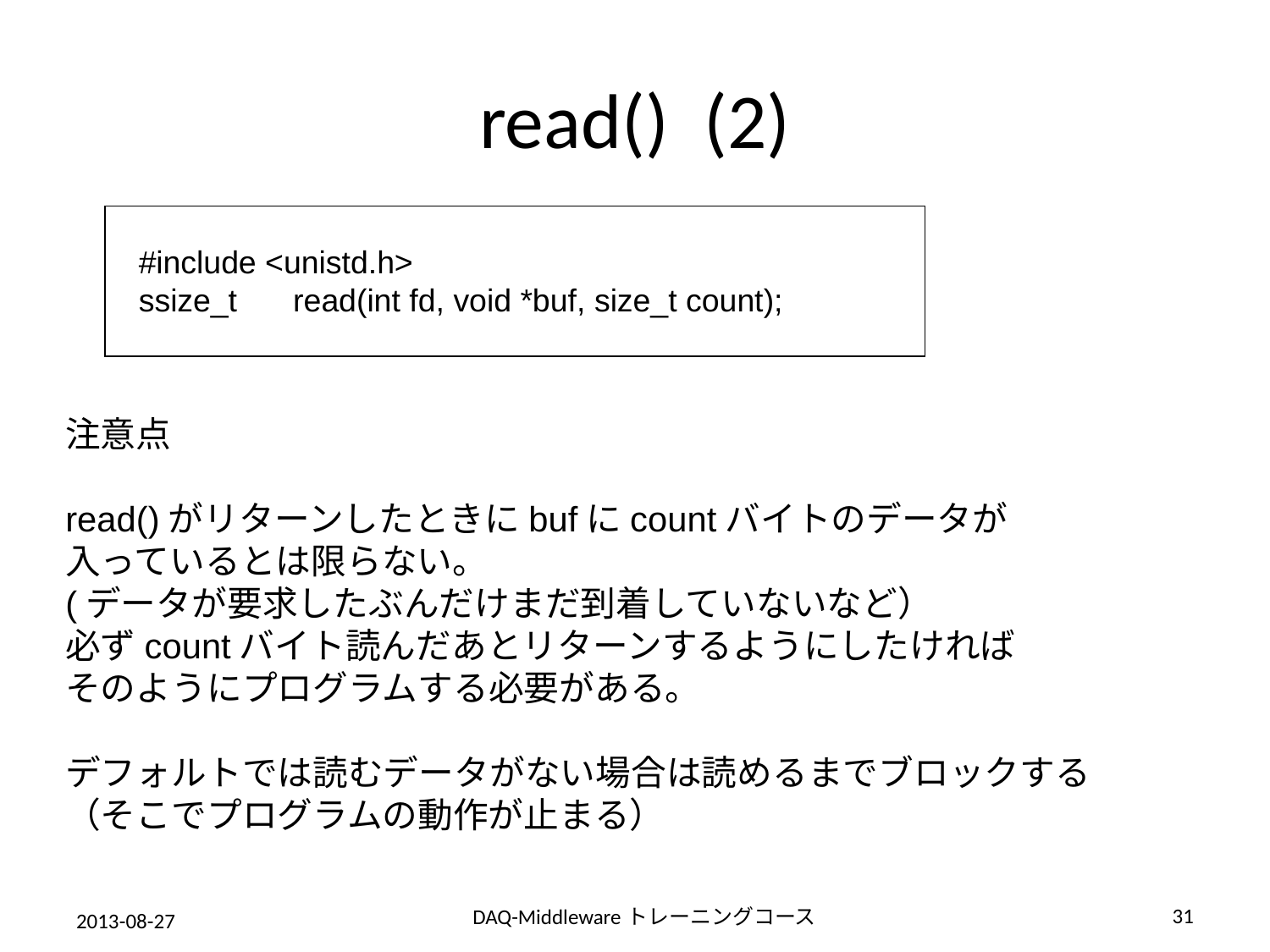

# read()  (2)

#include <unistd.h>
ssize_t 　read(int fd, void *buf, size_t count);

注意点

read()がリターンしたときにbufにcountバイトのデータが
入っているとは限らない。
(データが要求したぶんだけまだ到着していないなど）
必ずcountバイト読んだあとリターンするようにしたければ
そのようにプログラムする必要がある。

デフォルトでは読むデータがない場合は読めるまでブロックする
（そこでプログラムの動作が止まる）

31
DAQ-Middlewareトレーニングコース
2013-08-27